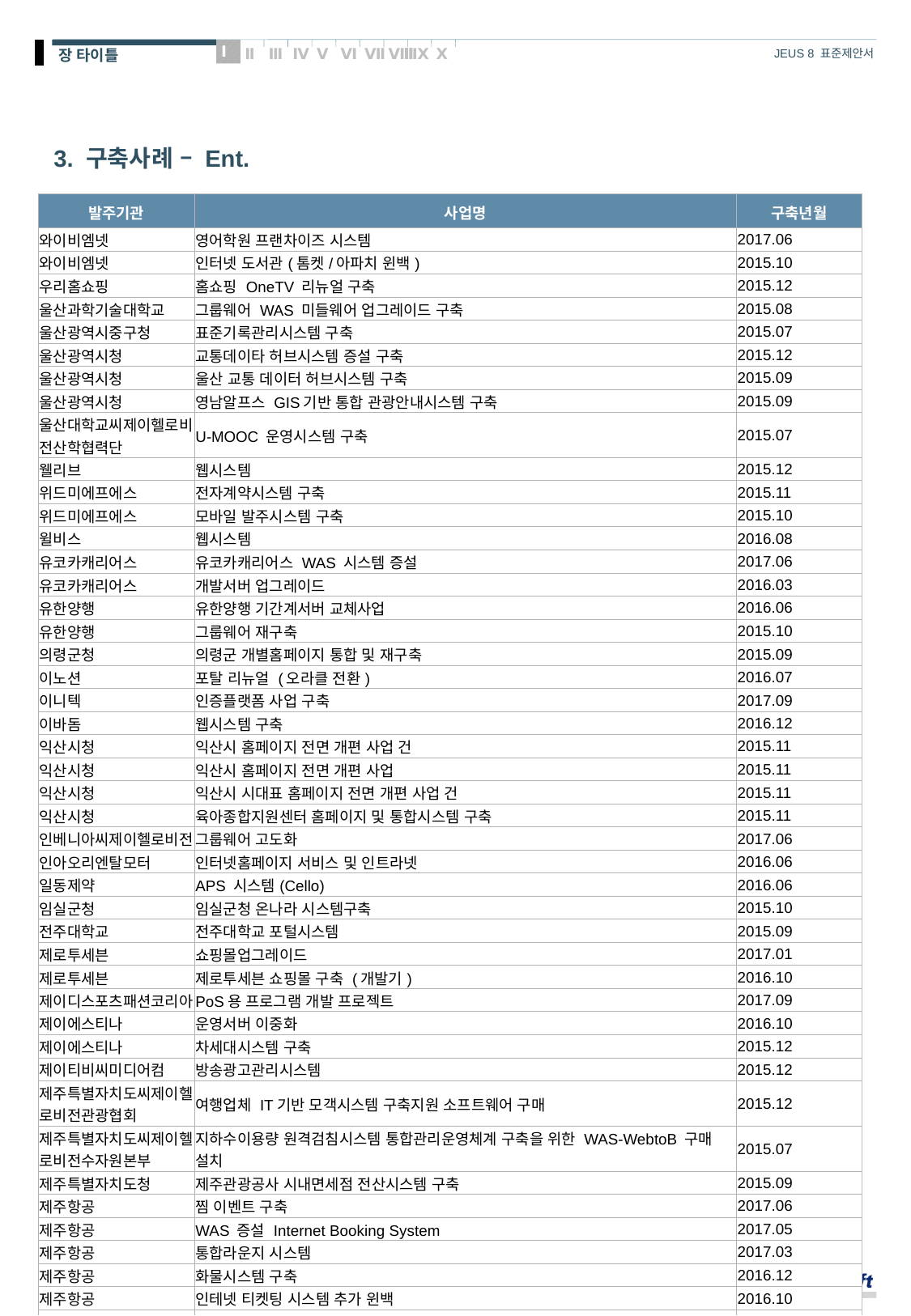

# 3. 구축사례 – Ent.
| 발주기관 | 사업명 | 구축년월 |
| --- | --- | --- |
| 와이비엠넷 | 영어학원 프랜차이즈 시스템 | 2017.06 |
| 와이비엠넷 | 인터넷 도서관(톰켓/아파치 윈백) | 2015.10 |
| 우리홈쇼핑 | 홈쇼핑 OneTV 리뉴얼 구축 | 2015.12 |
| 울산과학기술대학교 | 그룹웨어 WAS 미들웨어 업그레이드 구축 | 2015.08 |
| 울산광역시중구청 | 표준기록관리시스템 구축 | 2015.07 |
| 울산광역시청 | 교통데이타 허브시스템 증설 구축 | 2015.12 |
| 울산광역시청 | 울산 교통 데이터 허브시스템 구축 | 2015.09 |
| 울산광역시청 | 영남알프스 GIS기반 통합 관광안내시스템 구축 | 2015.09 |
| 울산대학교씨제이헬로비전산학협력단 | U-MOOC 운영시스템 구축 | 2015.07 |
| 웰리브 | 웹시스템 | 2015.12 |
| 위드미에프에스 | 전자계약시스템 구축 | 2015.11 |
| 위드미에프에스 | 모바일 발주시스템 구축 | 2015.10 |
| 윌비스 | 웹시스템 | 2016.08 |
| 유코카캐리어스 | 유코카캐리어스 WAS 시스템 증설 | 2017.06 |
| 유코카캐리어스 | 개발서버 업그레이드 | 2016.03 |
| 유한양행 | 유한양행 기간계서버 교체사업 | 2016.06 |
| 유한양행 | 그룹웨어 재구축 | 2015.10 |
| 의령군청 | 의령군 개별홈페이지 통합 및 재구축 | 2015.09 |
| 이노션 | 포탈 리뉴얼 (오라클 전환) | 2016.07 |
| 이니텍 | 인증플랫폼 사업 구축 | 2017.09 |
| 이바돔 | 웹시스템 구축 | 2016.12 |
| 익산시청 | 익산시 홈페이지 전면 개편 사업 건 | 2015.11 |
| 익산시청 | 익산시 홈페이지 전면 개편 사업 | 2015.11 |
| 익산시청 | 익산시 시대표 홈페이지 전면 개편 사업 건 | 2015.11 |
| 익산시청 | 육아종합지원센터 홈페이지 및 통합시스템 구축 | 2015.11 |
| 인베니아씨제이헬로비전 | 그룹웨어 고도화 | 2017.06 |
| 인아오리엔탈모터 | 인터넷홈페이지 서비스 및 인트라넷 | 2016.06 |
| 일동제약 | APS 시스템(Cello) | 2016.06 |
| 임실군청 | 임실군청 온나라 시스템구축 | 2015.10 |
| 전주대학교 | 전주대학교 포털시스템 | 2015.09 |
| 제로투세븐 | 쇼핑몰업그레이드 | 2017.01 |
| 제로투세븐 | 제로투세븐 쇼핑몰 구축 (개발기) | 2016.10 |
| 제이디스포츠패션코리아 | PoS용 프로그램 개발 프로젝트 | 2017.09 |
| 제이에스티나 | 운영서버 이중화 | 2016.10 |
| 제이에스티나 | 차세대시스템 구축 | 2015.12 |
| 제이티비씨미디어컴 | 방송광고관리시스템 | 2015.12 |
| 제주특별자치도씨제이헬로비전관광협회 | 여행업체 IT기반 모객시스템 구축지원 소프트웨어 구매 | 2015.12 |
| 제주특별자치도씨제이헬로비전수자원본부 | 지하수이용량 원격검침시스템 통합관리운영체계 구축을 위한 WAS-WebtoB 구매 설치 | 2015.07 |
| 제주특별자치도청 | 제주관광공사 시내면세점 전산시스템 구축 | 2015.09 |
| 제주항공 | 찜 이벤트 구축 | 2017.06 |
| 제주항공 | WAS 증설 Internet Booking System | 2017.05 |
| 제주항공 | 통합라운지 시스템 | 2017.03 |
| 제주항공 | 화물시스템 구축 | 2016.12 |
| 제주항공 | 인테넷 티켓팅 시스템 추가 윈백 | 2016.10 |
| 제주항공 | ABB(Air Black Box) 구축 | 2016.10 |
| 제주항공 | IDS(International Declare System) 구축 | 2016.10 |
| 제주항공 | 셀프 체크인 시스템 이중화 | 2015.10 |
| 제주항공 | 인터넷 티켓팅 시스템 | 2015.08 |
| 젯아이씨 | 통합시스템 | 2015.10 |